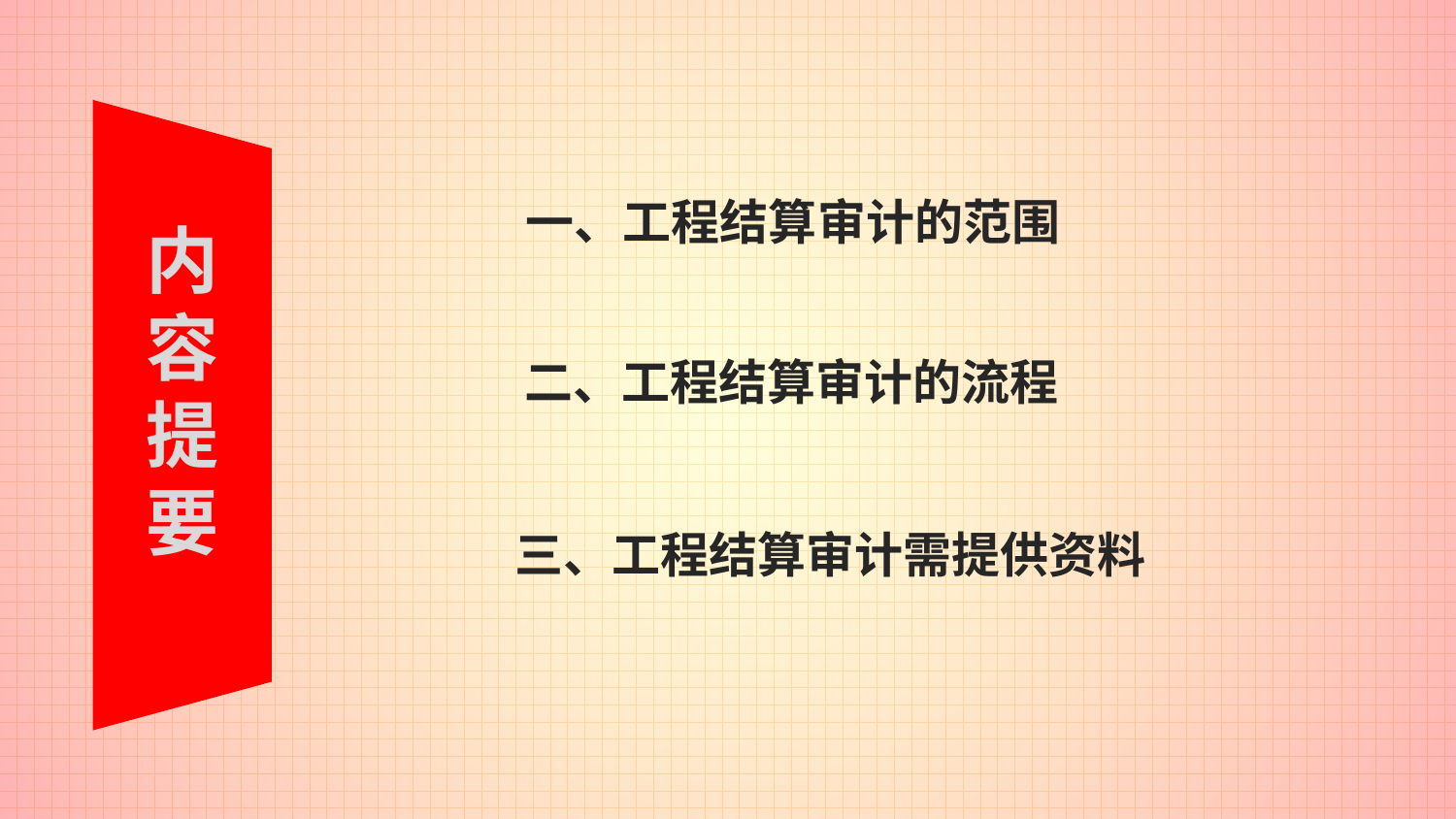

一、工程结算审计的范围
内
容
提
要

二、工程结算审计的流程

     三、工程结算审计需提供资料